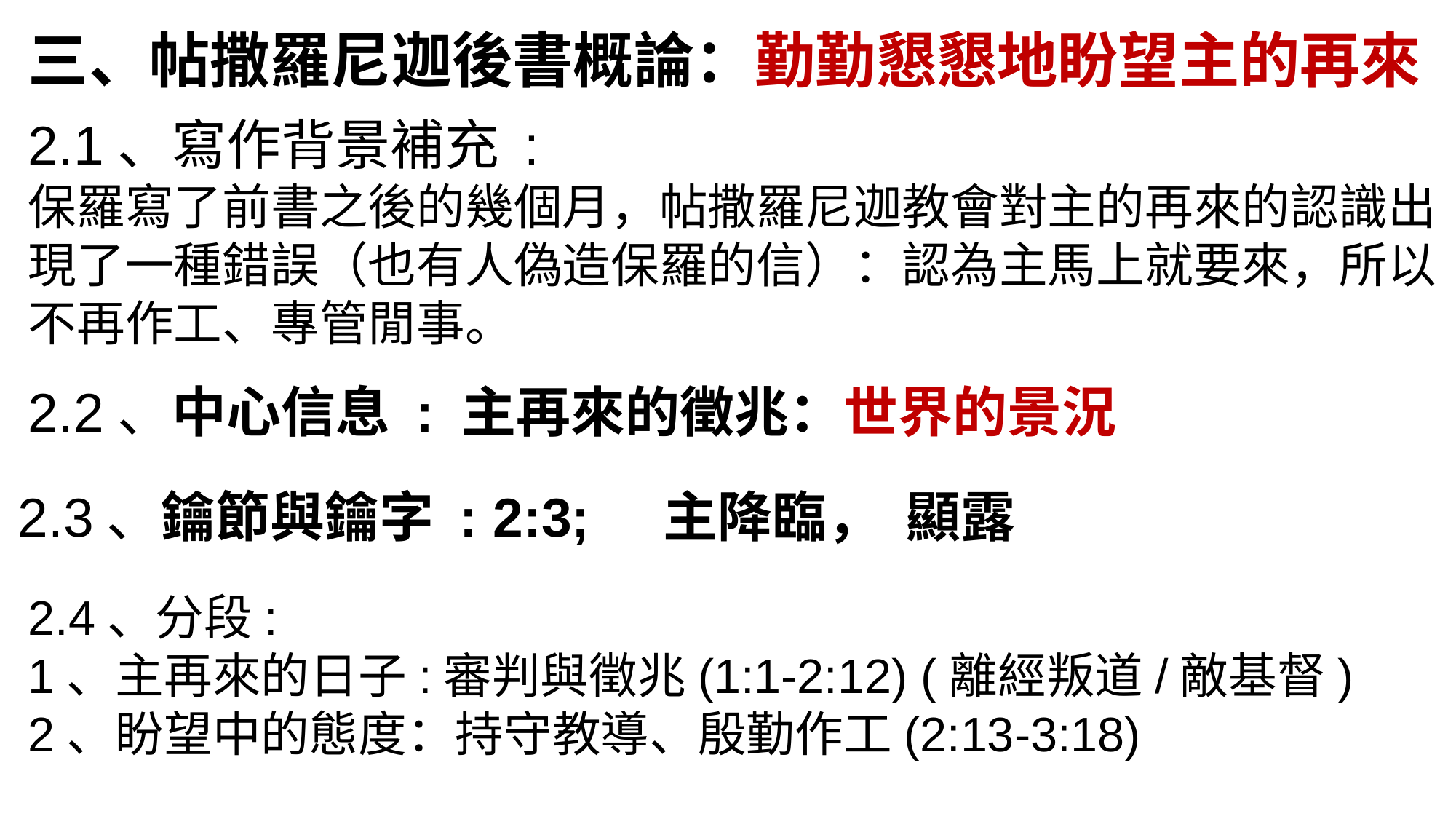

三、帖撒羅尼迦後書概論：勤勤懇懇地盼望主的再來
2.1、寫作背景補充 :
保羅寫了前書之後的幾個月，帖撒羅尼迦教會對主的再來的認識出現了一種錯誤（也有人偽造保羅的信）：認為主馬上就要來，所以不再作工、專管閒事。
2.2、中心信息 : 主再來的徵兆：世界的景況
2.3、鑰節與鑰字 : 2:3;    主降臨，  顯露
2.4、分段:
1、主再來的日子:審判與徵兆(1:1-2:12) (離經叛道/敵基督)
2、盼望中的態度：持守教導、殷勤作工(2:13-3:18)